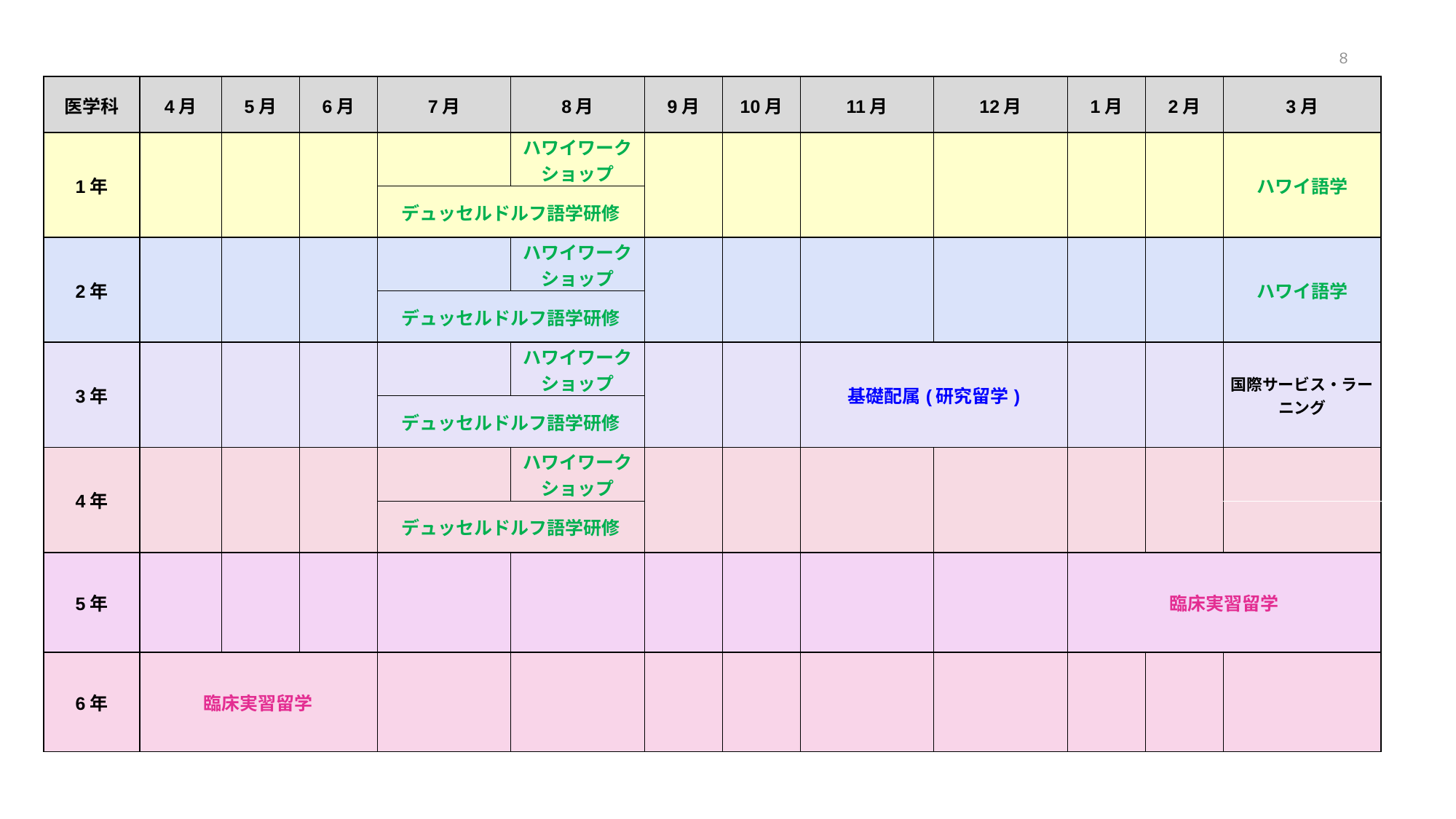

8
| 医学科 | 4月 | 5月 | 6月 | 7月 | 8月 | 9月 | 10月 | 11月 | 12月 | 1月 | 2月 | 3月 |
| --- | --- | --- | --- | --- | --- | --- | --- | --- | --- | --- | --- | --- |
| 1年 |  |  |  |  | ハワイワークショップ |  |  |  |  |  |  | ハワイ語学 |
|  |  |  |  | デュッセルドルフ語学研修 |  |  |  |  |  |  |  |  |
| 2年 |  |  |  |  | ハワイワークショップ |  |  |  |  |  |  | ハワイ語学 |
|  |  |  |  | デュッセルドルフ語学研修 |  |  |  |  |  |  |  |  |
| 3年 |  |  |  |  | ハワイワークショップ |  |  | 基礎配属(研究留学) |  |  |  | 国際サービス・ラーニング |
|  |  |  |  | デュッセルドルフ語学研修 |  |  |  |  |  |  |  |  |
| 4年 |  |  |  |  | ハワイワークショップ |  |  |  |  |  |  |  |
|  |  |  |  | デュッセルドルフ語学研修 |  |  |  |  |  |  |  |  |
| 5年 |  |  |  |  |  |  |  |  |  | 臨床実習留学 |  |  |
| 6年 | 臨床実習留学 |  |  |  |  |  |  |  |  |  |  |  |